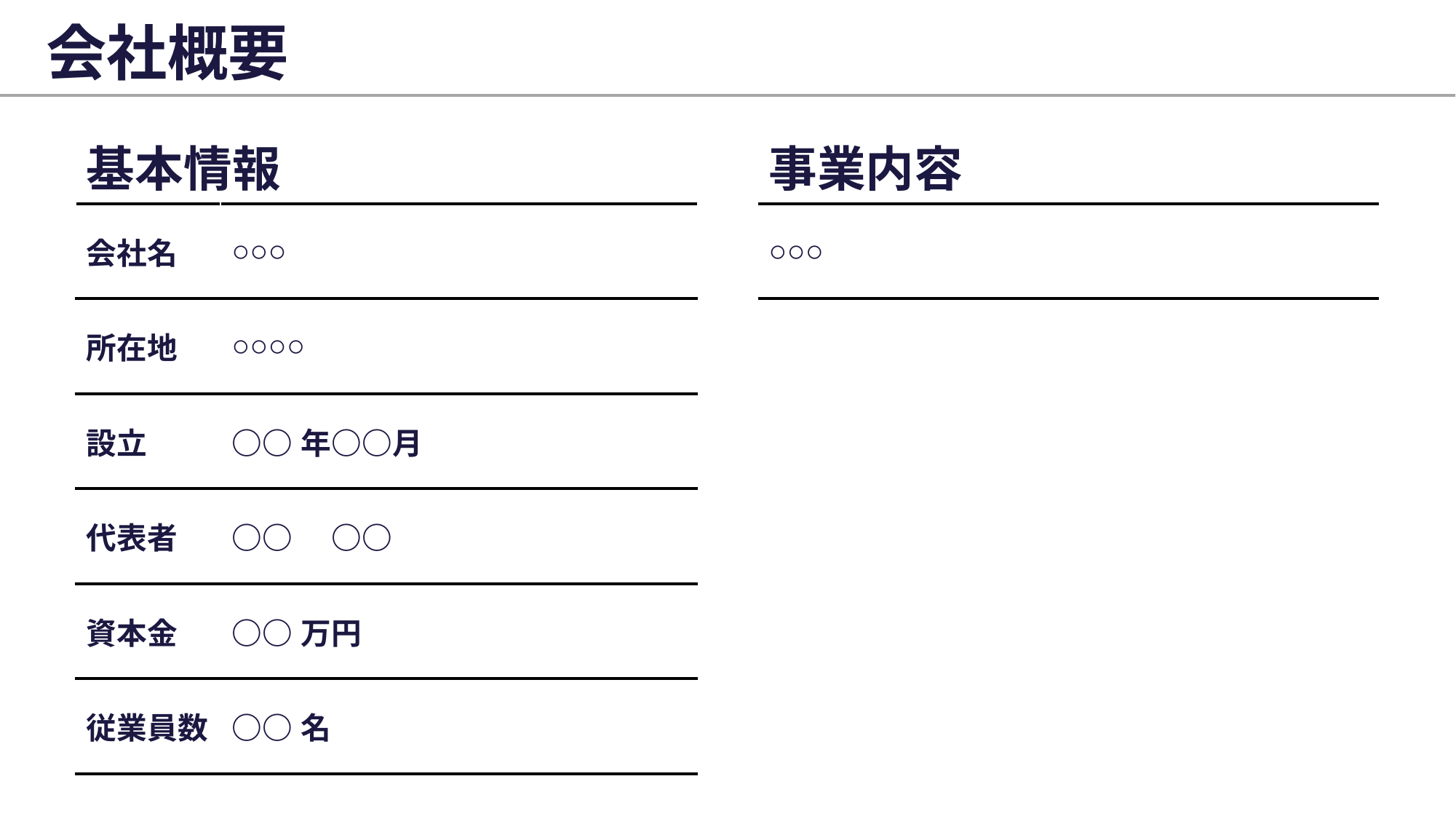

# 会社概要
基本情報
事業内容
| 会社名 | ○○○ |
| --- | --- |
| 所在地 | ○○○○ |
| 設立 | ○○年○○月 |
| 代表者 | ○○　○○ |
| 資本金 | ○○万円 |
| 従業員数 | ○○名 |
| ○○○ |
| --- |